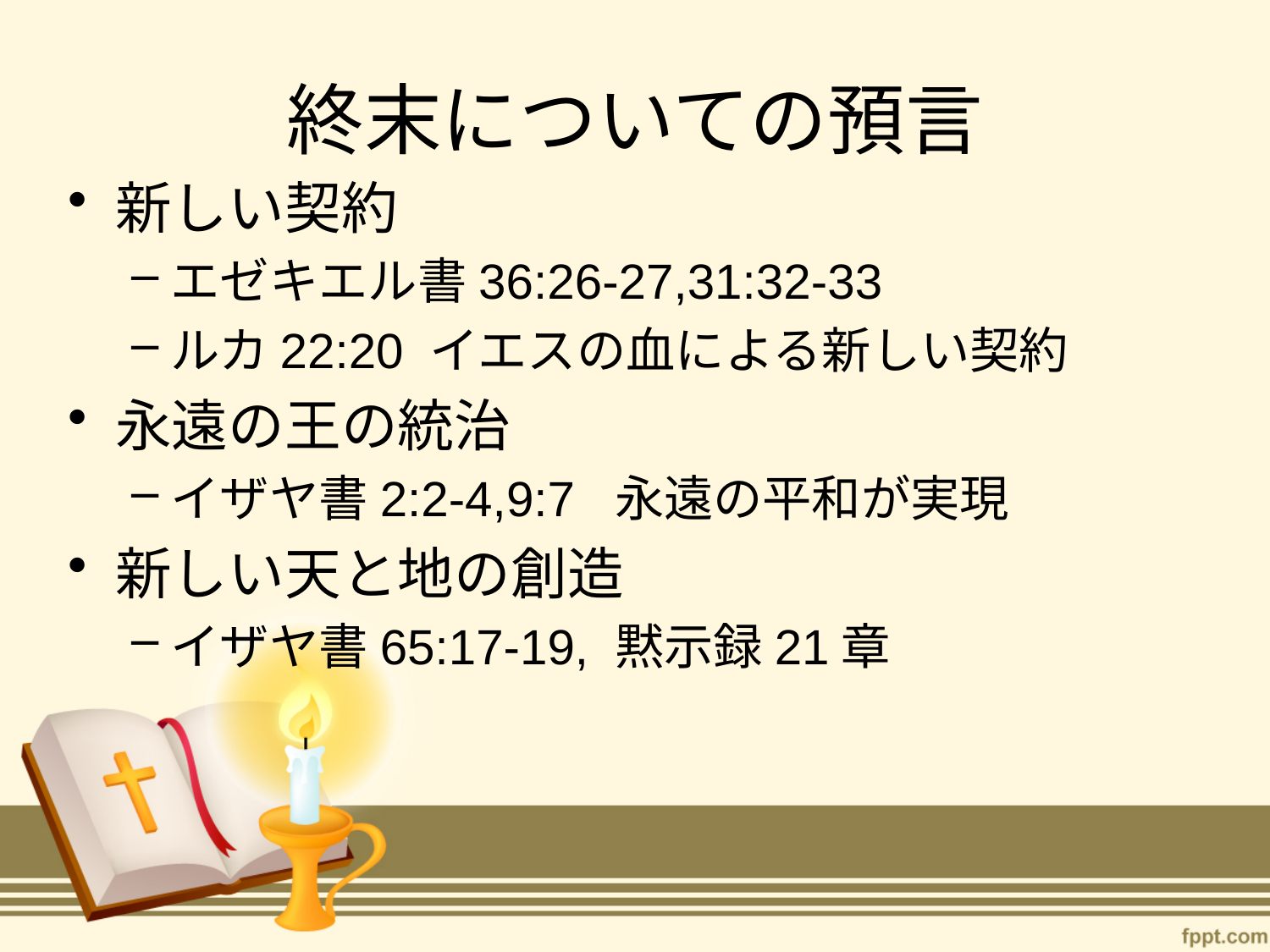

# 終末についての預言
新しい契約
エゼキエル書36:26-27,31:32-33
ルカ22:20 イエスの血による新しい契約
永遠の王の統治
イザヤ書2:2-4,9:7  永遠の平和が実現
新しい天と地の創造
イザヤ書65:17-19, 黙示録21章